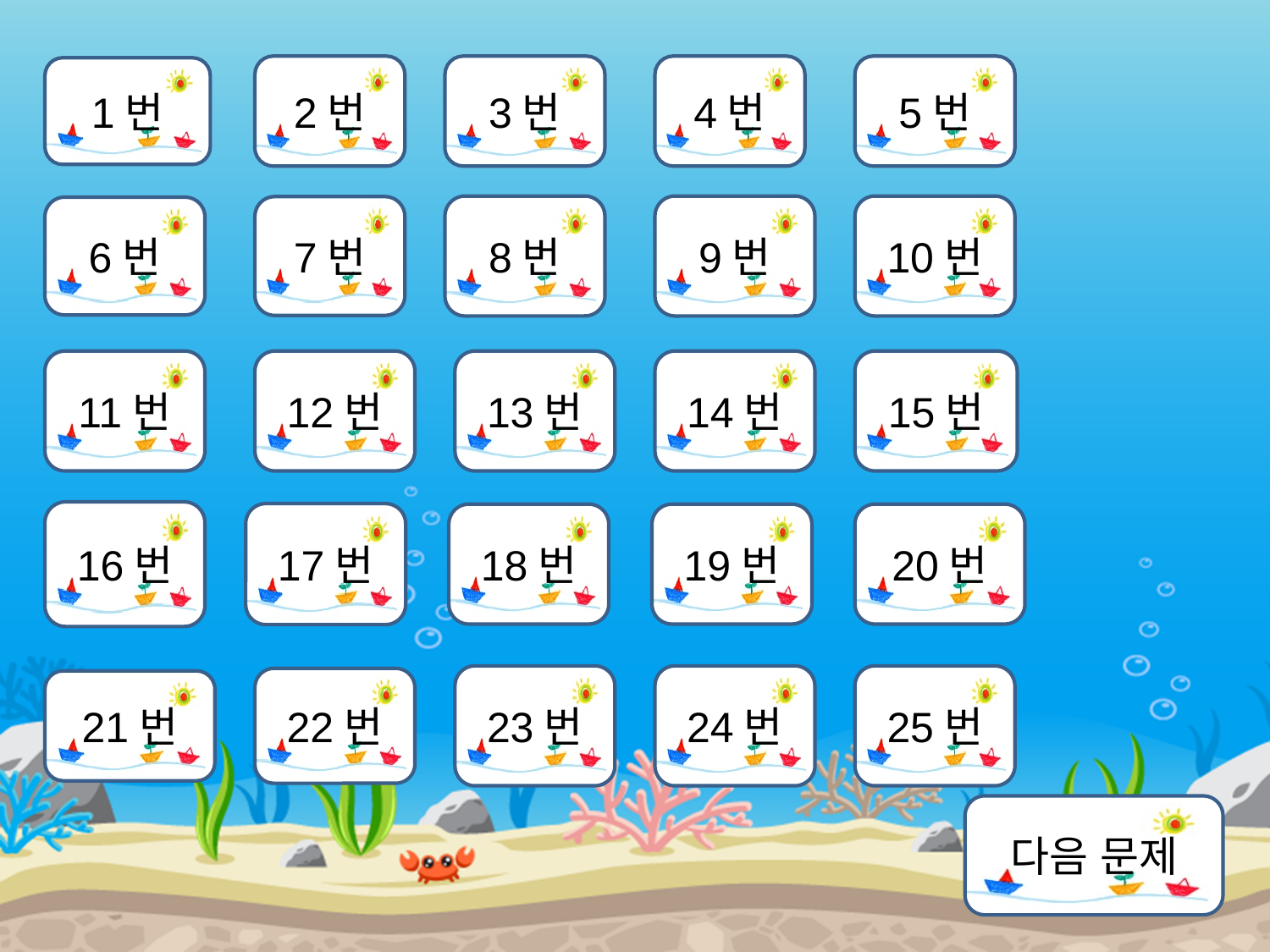

2번
3번
4번
5번
1번
8번
9번
10번
7번
6번
11번
12번
13번
14번
15번
16번
17번
18번
19번
20번
23번
24번
25번
22번
21번
다음 문제